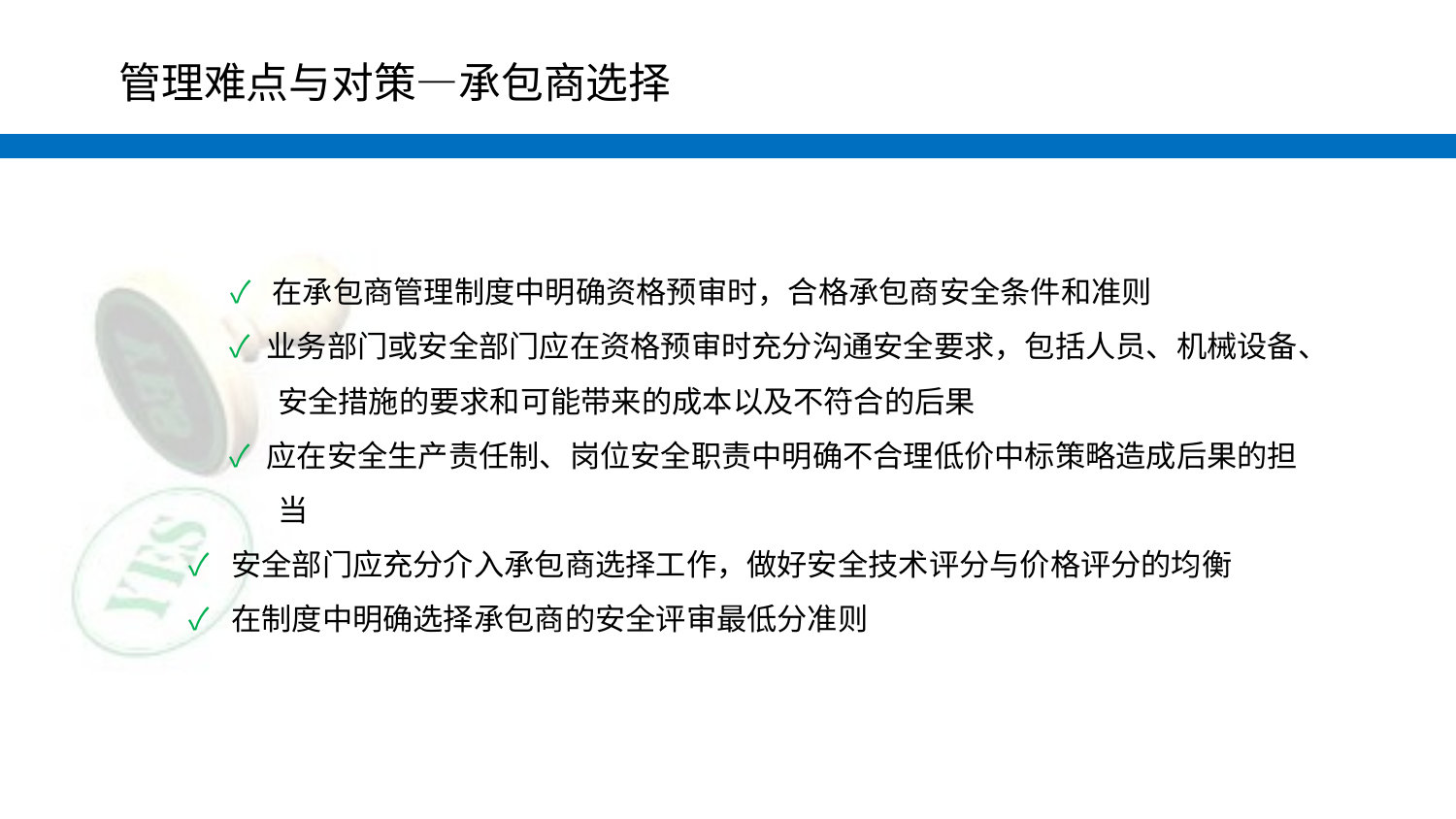

#
管理难点与对策—承包商选择

✓ 在承包商管理制度中明确资格预审时，合格承包商安全条件和准则
✓ 业务部门或安全部门应在资格预审时充分沟通安全要求，包括人员、机械设备、  安全措施的要求和可能带来的成本以及不符合的后果
✓ 应在安全生产责任制、岗位安全职责中明确不合理低价中标策略造成后果的担  当
✓ 安全部门应充分介入承包商选择工作，做好安全技术评分与价格评分的均衡
✓ 在制度中明确选择承包商的安全评审最低分准则